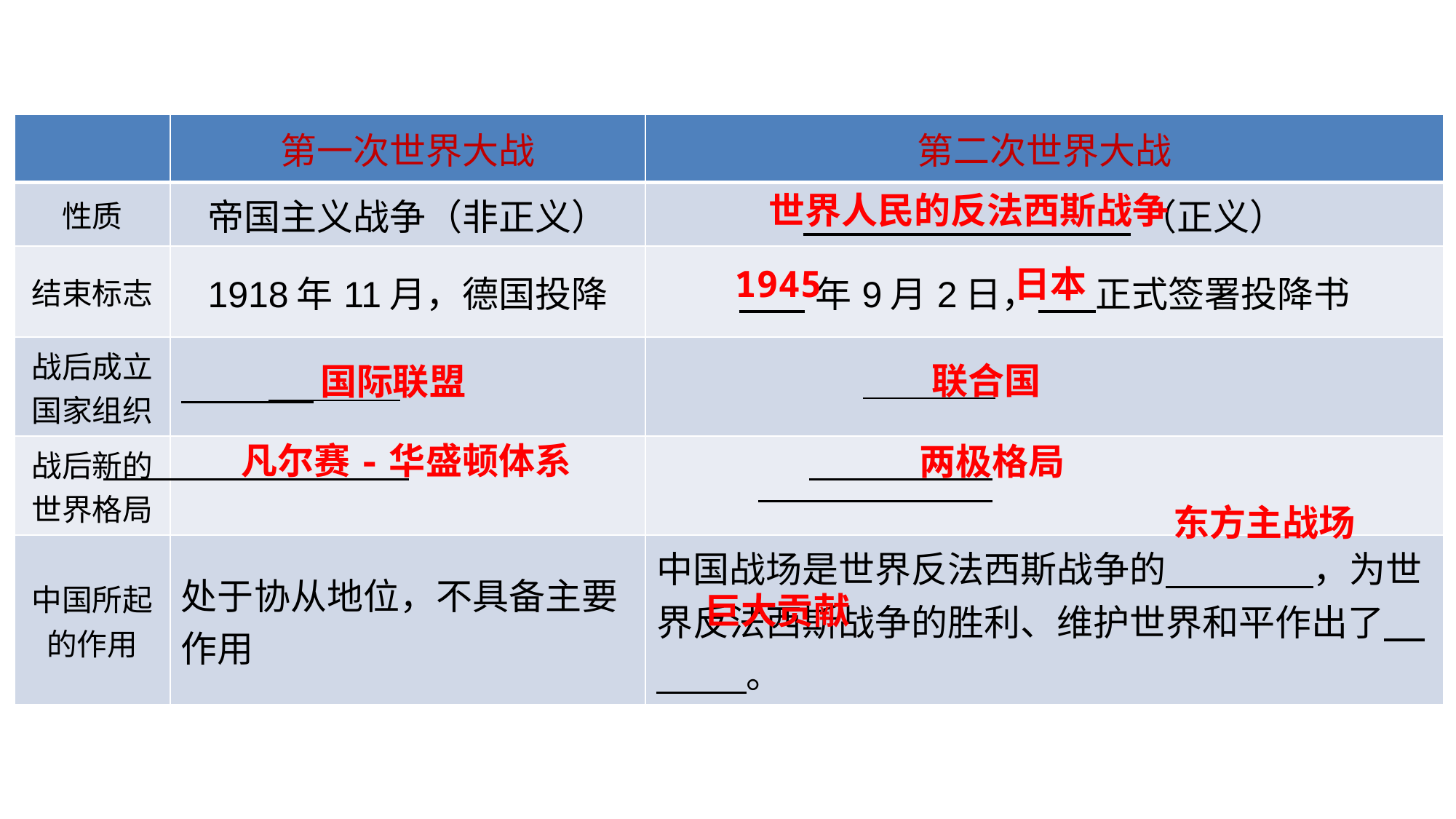

|  | 第一次世界大战 | 第二次世界大战 |
| --- | --- | --- |
| 性质 | 帝国主义战争（非正义） | （正义） |
| 结束标志 | 1918年11月，德国投降 | 年9月2日， 正式签署投降书 |
| 战后成立国家组织 |  |  |
| 战后新的世界格局 |  |  |
| 中国所起的作用 | 处于协从地位，不具备主要作用 | 中国战场是世界反法西斯战争的 ，为世界反法西斯战争的胜利、维护世界和平作出了 。 |
世界人民的反法西斯战争
1945
日本
联合国
国际联盟

凡尔赛-华盛顿体系
两极格局

东方主战场
巨大贡献